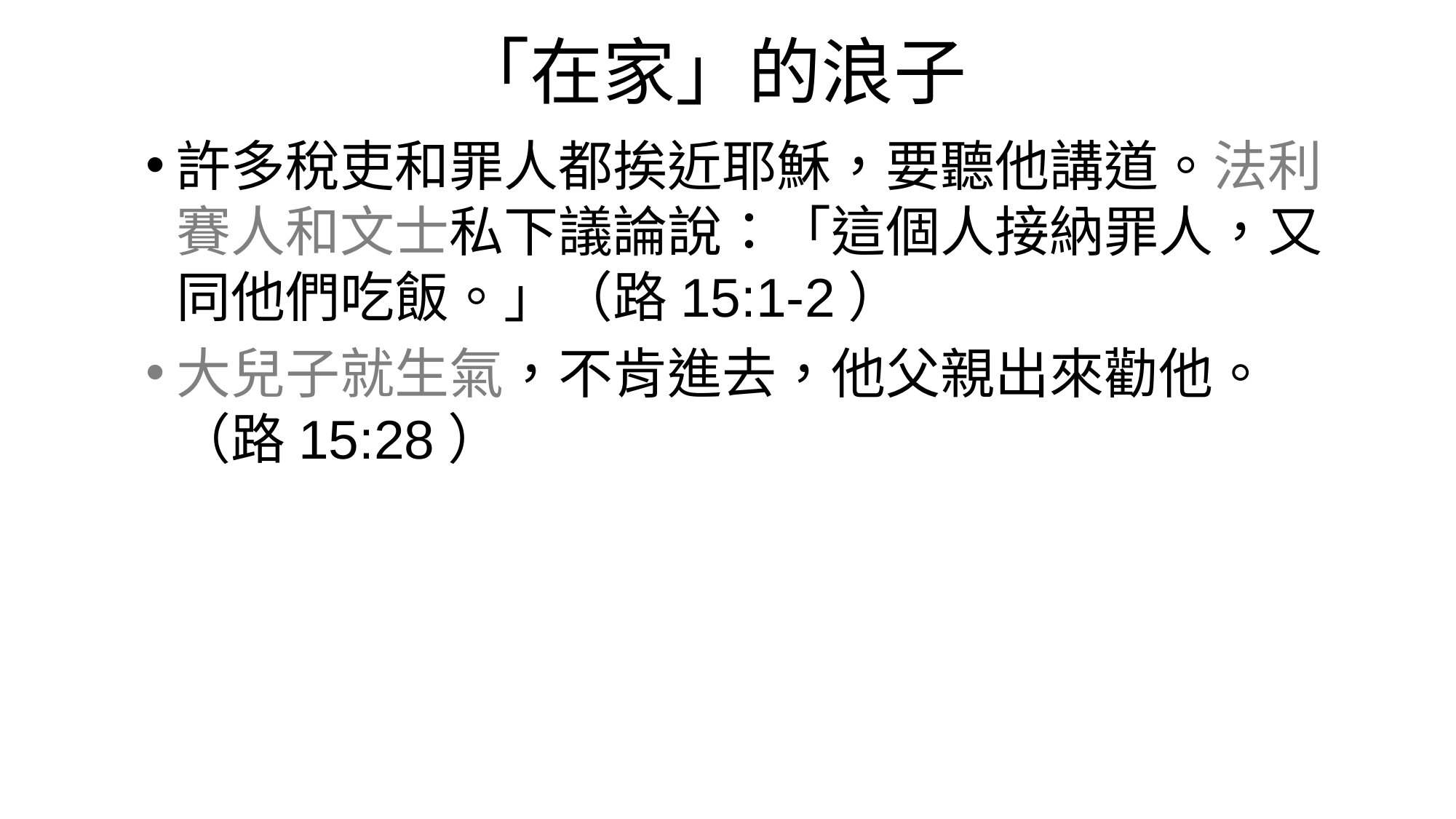

# 「在家」的浪子
許多稅吏和罪人都挨近耶穌，要聽他講道。法利賽人和文士私下議論說：「這個人接納罪人，又同他們吃飯。」（路15:1-2）
大兒子就生氣，不肯進去，他父親出來勸他。（路15:28）